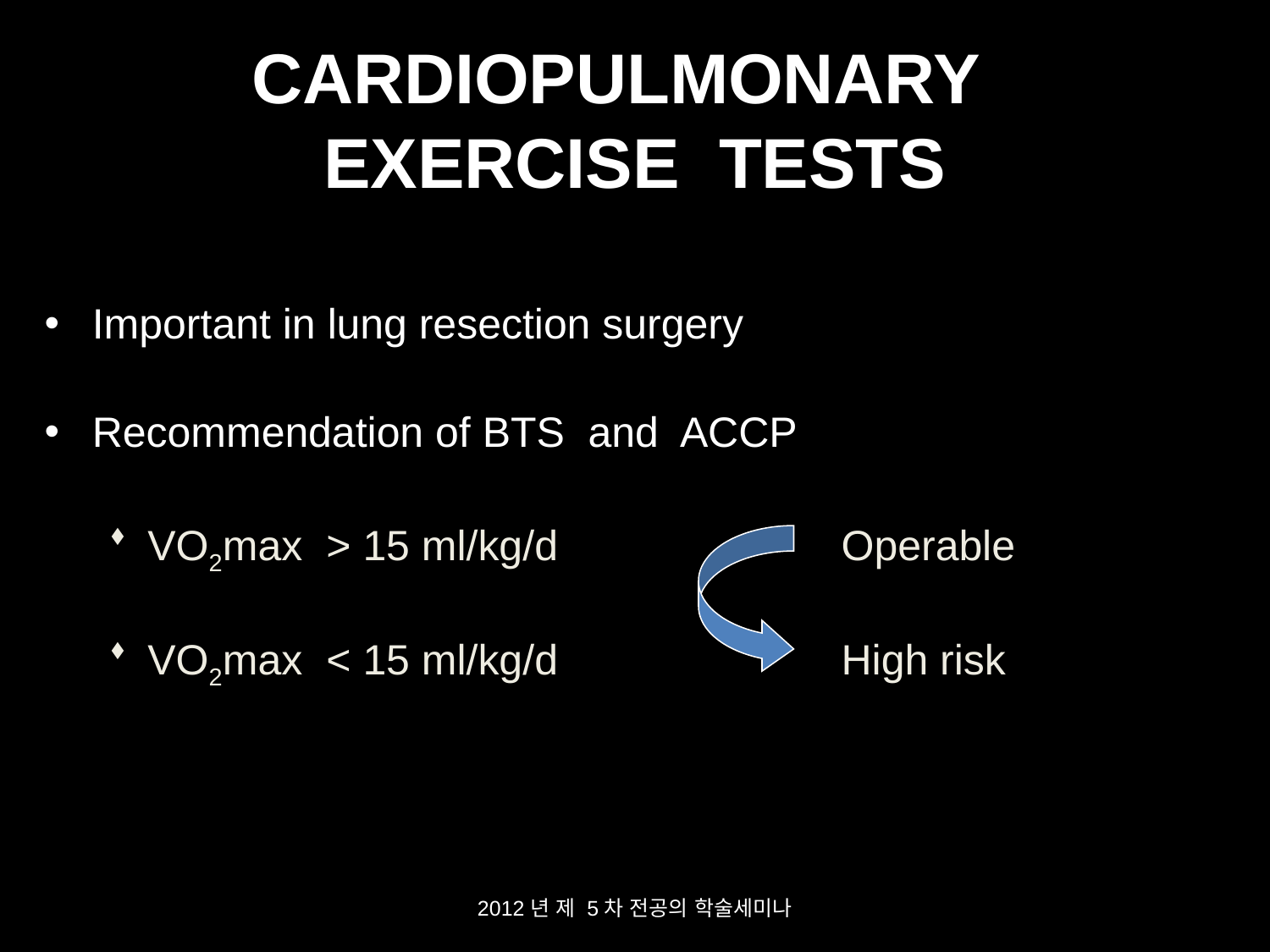

# CARDIOPULMONARY   EXERCISE  TESTS
Important in lung resection surgery

Recommendation of BTS  and  ACCP

VO2max  > 15 ml/kg/d                        Operable

VO2max  < 15 ml/kg/d                        High risk

2012년 제 5차 전공의 학술세미나